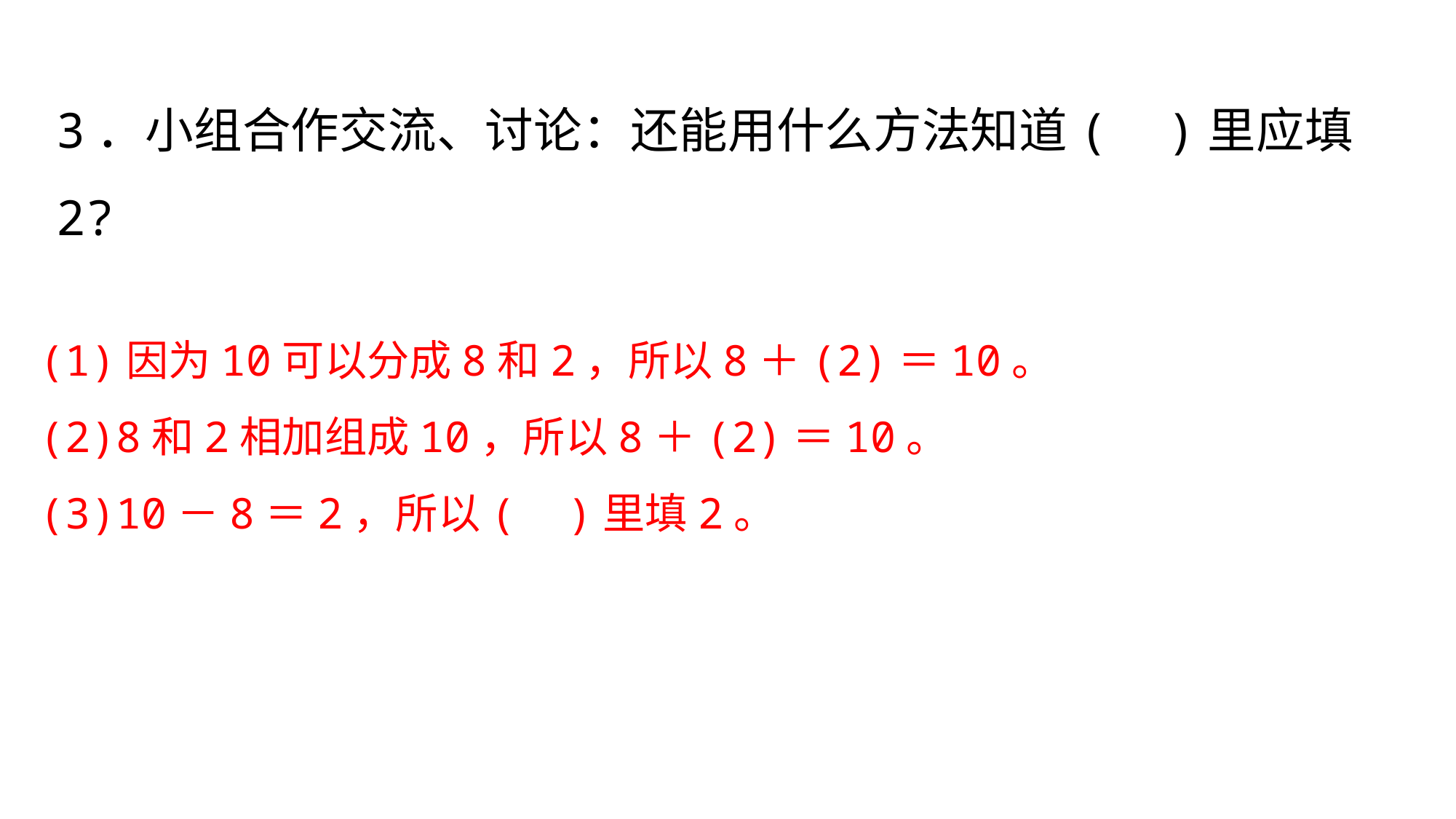

3．小组合作交流、讨论：还能用什么方法知道(  )里应填2?

(1)因为10可以分成8和2，所以8＋(2)＝10。
(2)8和2相加组成10，所以8＋(2)＝10。
(3)10－8＝2，所以(  )里填2。